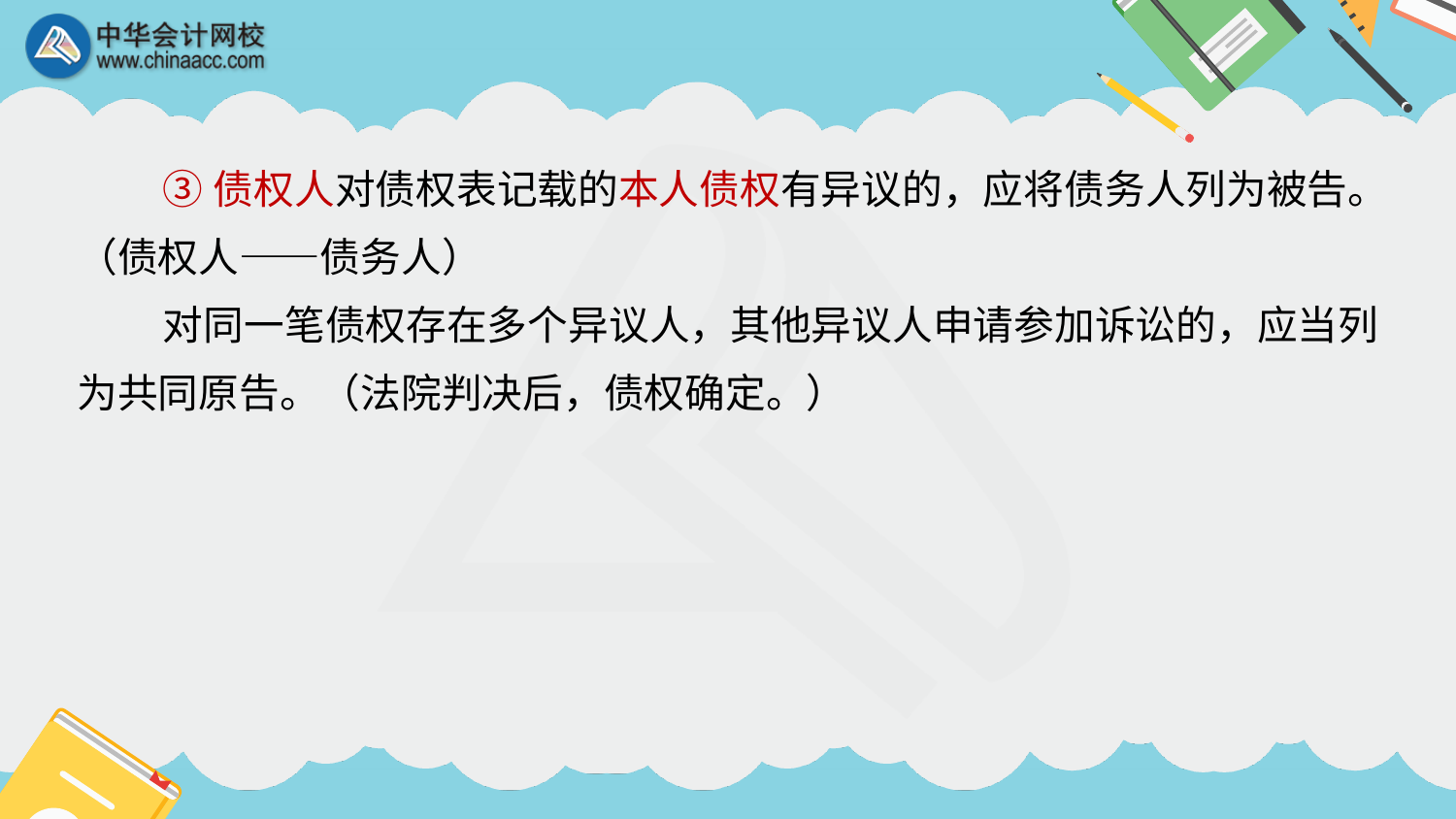

③债权人对债权表记载的本人债权有异议的，应将债务人列为被告。（债权人——债务人）
对同一笔债权存在多个异议人，其他异议人申请参加诉讼的，应当列为共同原告。（法院判决后，债权确定。）